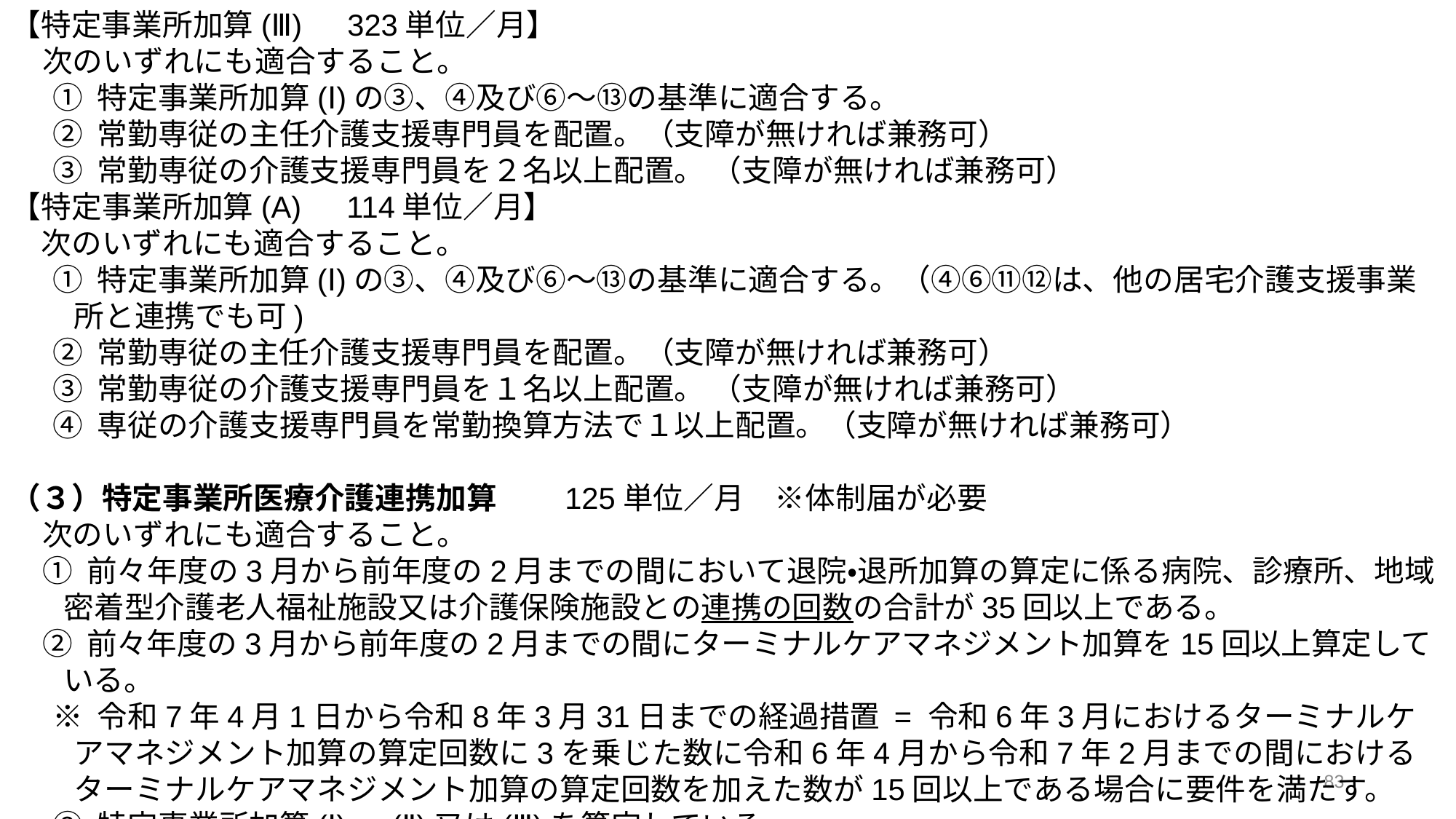

【特定事業所加算(Ⅲ)　323単位／月】
次のいずれにも適合すること。
① 特定事業所加算(Ⅰ)の③、④及び⑥～⑬の基準に適合する。
② 常勤専従の主任介護支援専門員を配置。（支障が無ければ兼務可）
③ 常勤専従の介護支援専門員を２名以上配置。 （支障が無ければ兼務可）
【特定事業所加算(A)　114単位／月】
　次のいずれにも適合すること。
① 特定事業所加算(Ⅰ)の③、④及び⑥～⑬の基準に適合する。（④⑥⑪⑫は、他の居宅介護支援事業所と連携でも可)
② 常勤専従の主任介護支援専門員を配置。（支障が無ければ兼務可）
③ 常勤専従の介護支援専門員を１名以上配置。 （支障が無ければ兼務可）
④ 専従の介護支援専門員を常勤換算方法で１以上配置。（支障が無ければ兼務可）

（３）特定事業所医療介護連携加算　　125単位／月　※体制届が必要
次のいずれにも適合すること。
① 前々年度の3月から前年度の2月までの間において退院・退所加算の算定に係る病院、診療所、地域密着型介護老人福祉施設又は介護保険施設との連携の回数の合計が35回以上である。
② 前々年度の3月から前年度の2月までの間にターミナルケアマネジメント加算を15回以上算定している。
※ 令和7年4月1日から令和8年3月31日までの経過措置 = 令和6年3月におけるターミナルケアマネジメント加算の算定回数に3を乗じた数に令和6年4月から令和7年2月までの間におけるターミナルケアマネジメント加算の算定回数を加えた数が15回以上である場合に要件を満たす。
③ 特定事業所加算(Ⅰ)、(Ⅱ)又は(Ⅲ)を算定している。
83